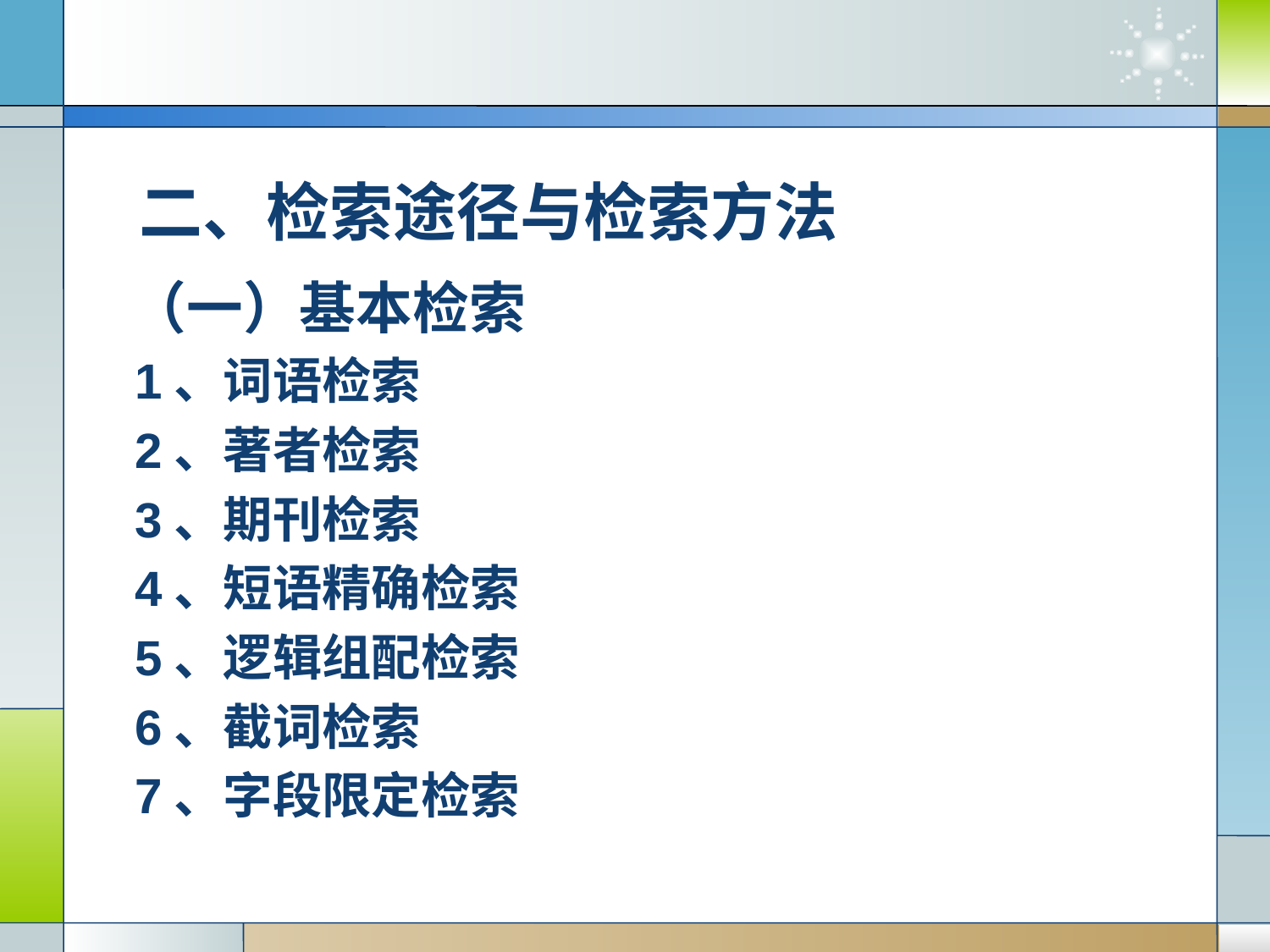

二、检索途径与检索方法
 （一）基本检索
  1、词语检索
  2、著者检索
  3、期刊检索
  4、短语精确检索
  5、逻辑组配检索
  6、截词检索
  7、字段限定检索